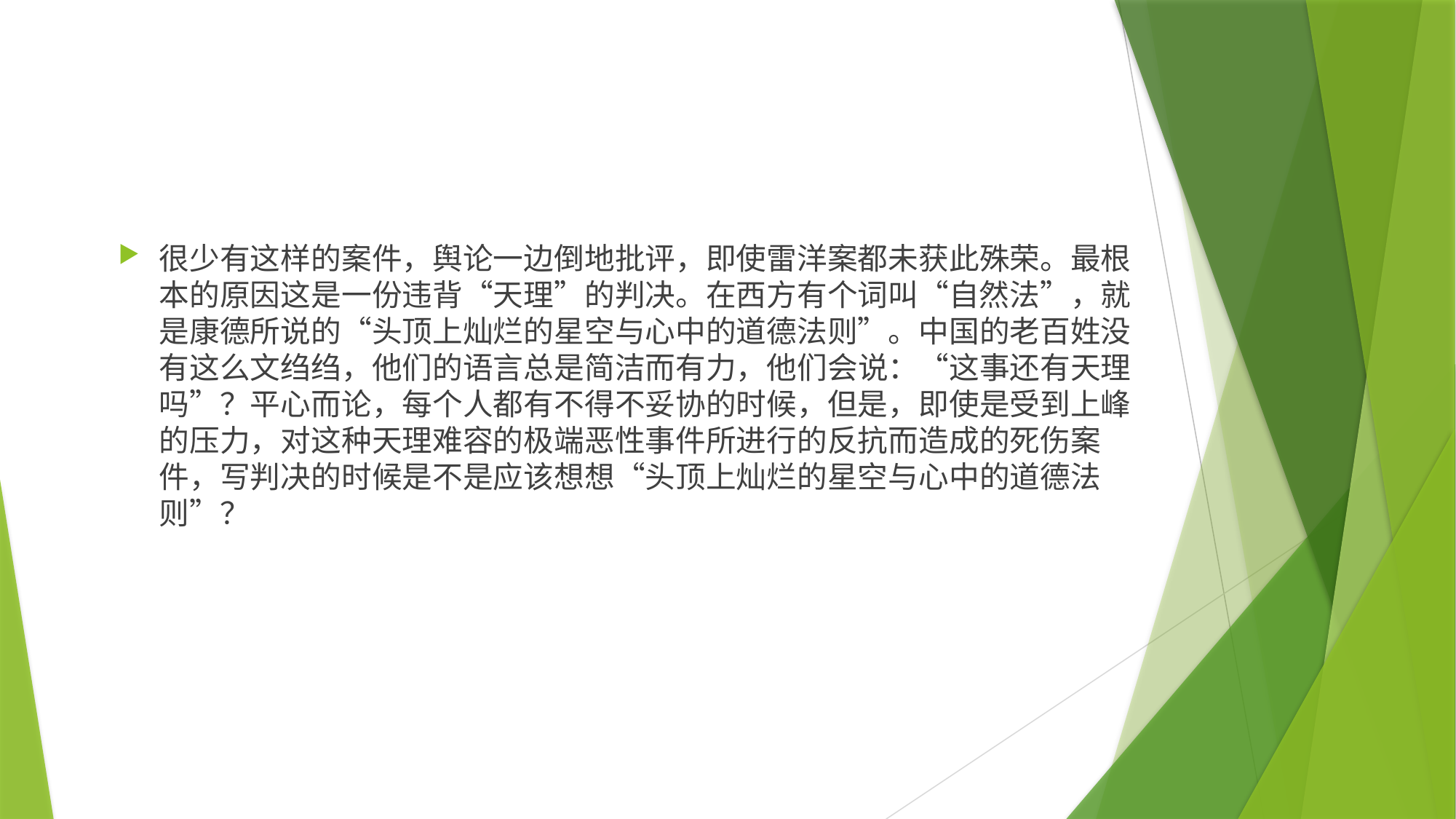

很少有这样的案件，舆论一边倒地批评，即使雷洋案都未获此殊荣。最根本的原因这是一份违背“天理”的判决。在西方有个词叫“自然法”，就是康德所说的“头顶上灿烂的星空与心中的道德法则”。中国的老百姓没有这么文绉绉，他们的语言总是简洁而有力，他们会说：“这事还有天理吗”？平心而论，每个人都有不得不妥协的时候，但是，即使是受到上峰的压力，对这种天理难容的极端恶性事件所进行的反抗而造成的死伤案件，写判决的时候是不是应该想想“头顶上灿烂的星空与心中的道德法则”？